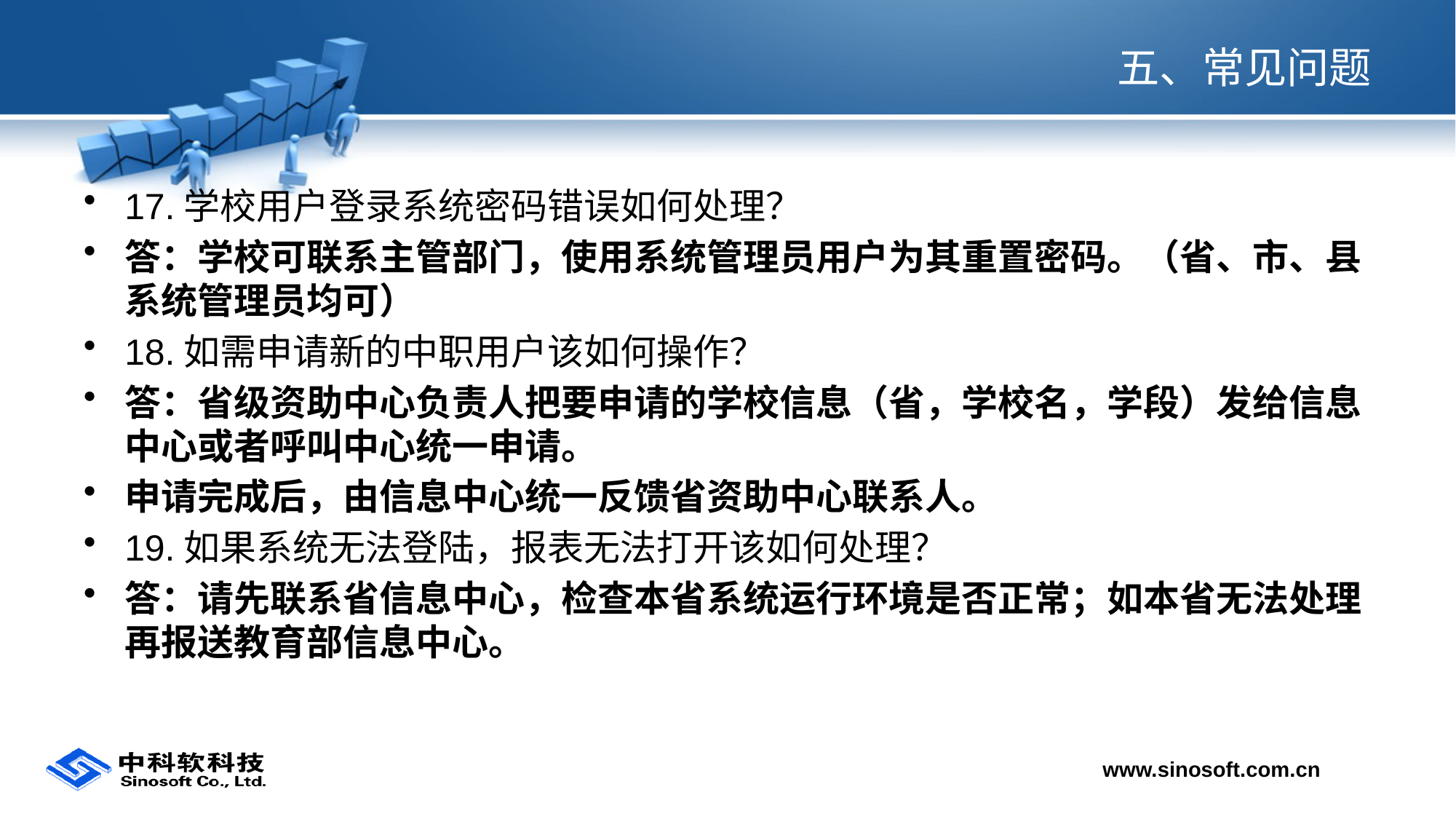

# 五、常见问题
17.学校用户登录系统密码错误如何处理？
答：学校可联系主管部门，使用系统管理员用户为其重置密码。（省、市、县系统管理员均可）
18.如需申请新的中职用户该如何操作？
答：省级资助中心负责人把要申请的学校信息（省，学校名，学段）发给信息中心或者呼叫中心统一申请。
申请完成后，由信息中心统一反馈省资助中心联系人。
19.如果系统无法登陆，报表无法打开该如何处理？
答：请先联系省信息中心，检查本省系统运行环境是否正常；如本省无法处理再报送教育部信息中心。